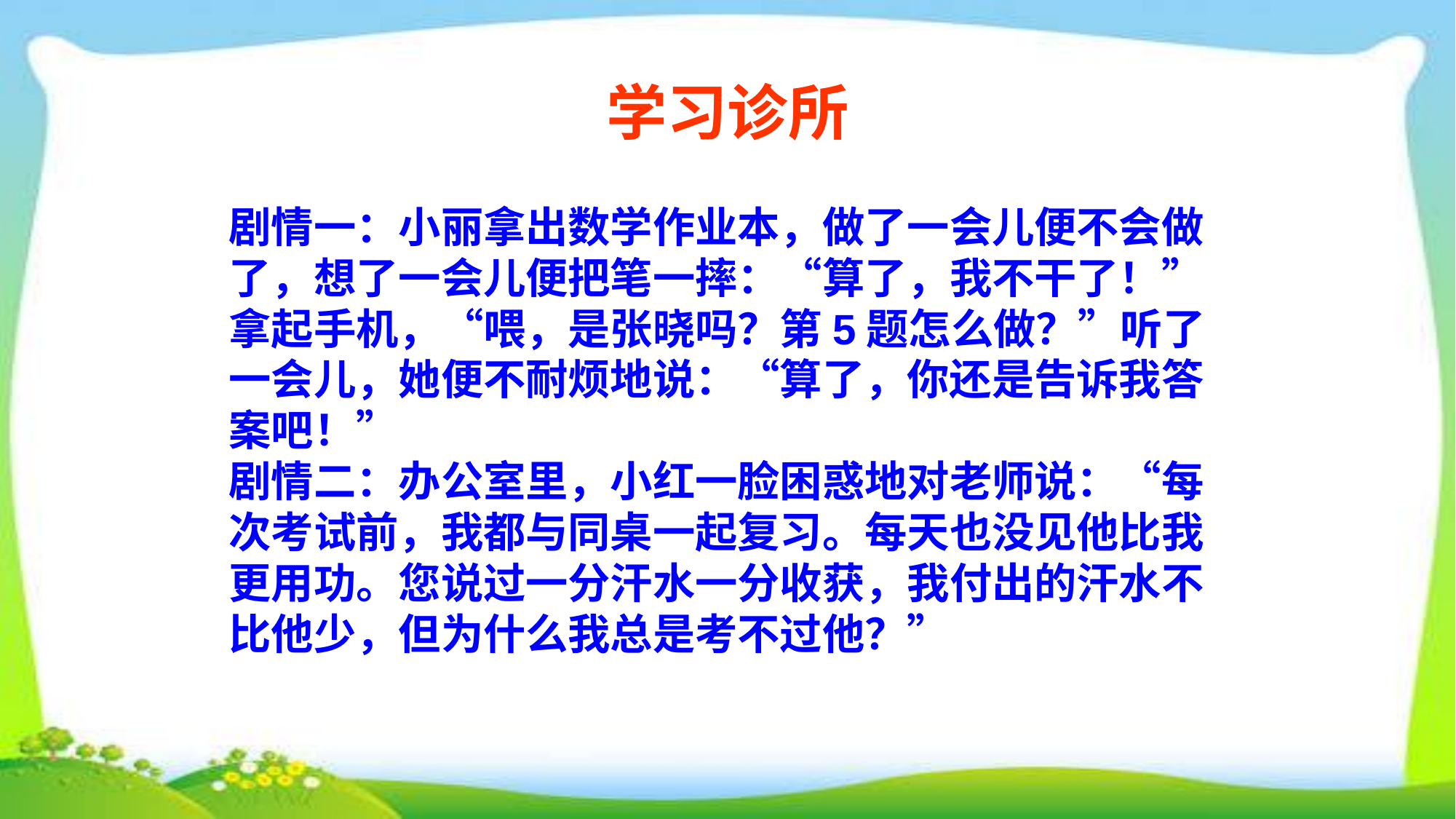

# 学习诊所
剧情一：小丽拿出数学作业本，做了一会儿便不会做了，想了一会儿便把笔一摔：“算了，我不干了！”拿起手机，“喂，是张晓吗？第5题怎么做？”听了一会儿，她便不耐烦地说：“算了，你还是告诉我答案吧！”
剧情二：办公室里，小红一脸困惑地对老师说：“每次考试前，我都与同桌一起复习。每天也没见他比我更用功。您说过一分汗水一分收获，我付出的汗水不比他少，但为什么我总是考不过他？”